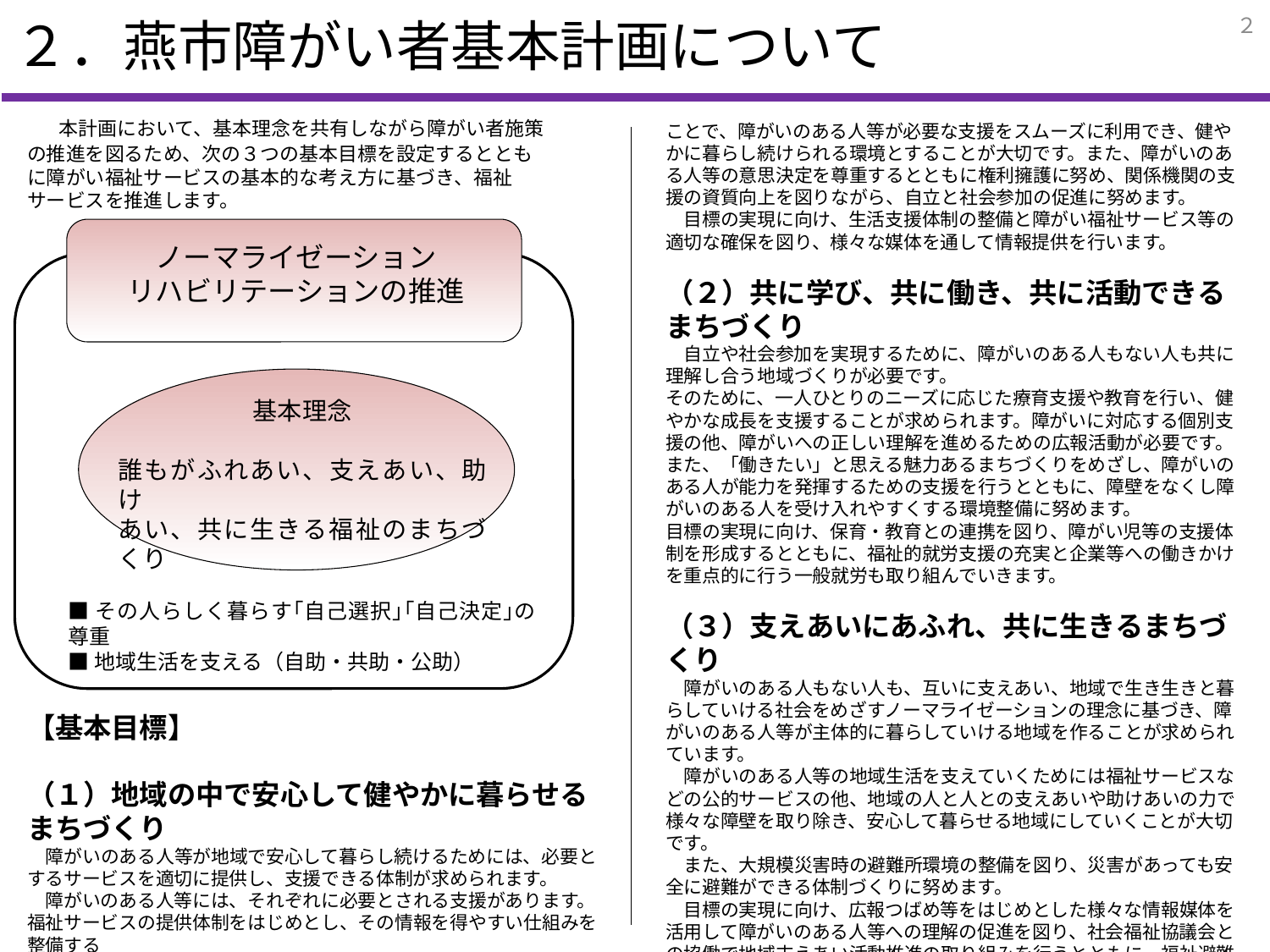

２
# ２．燕市障がい者基本計画について
　本計画において、基本理念を共有しながら障がい者施策の推進を図るため、次の３つの基本目標を設定するとともに障がい福祉サービスの基本的な考え方に基づき、福祉サービスを推進します。
ことで、障がいのある人等が必要な支援をスムーズに利用でき、健やかに暮らし続けられる環境とすることが大切です。また、障がいのある人等の意思決定を尊重するとともに権利擁護に努め、関係機関の支援の資質向上を図りながら、自立と社会参加の促進に努めます。
　目標の実現に向け、生活支援体制の整備と障がい福祉サービス等の適切な確保を図り、様々な媒体を通して情報提供を行います。

（２）共に学び、共に働き、共に活動できる
まちづくり
　自立や社会参加を実現するために、障がいのある人もない人も共に理解し合う地域づくりが必要です。
そのために、一人ひとりのニーズに応じた療育支援や教育を行い、健やかな成長を支援することが求められます。障がいに対応する個別支援の他、障がいへの正しい理解を進めるための広報活動が必要です。
また、「働きたい」と思える魅力あるまちづくりをめざし、障がいのある人が能力を発揮するための支援を行うとともに、障壁をなくし障がいのある人を受け入れやすくする環境整備に努めます。
目標の実現に向け、保育・教育との連携を図り、障がい児等の支援体制を形成するとともに、福祉的就労支援の充実と企業等への働きかけを重点的に行う一般就労も取り組んでいきます。

（３）支えあいにあふれ、共に生きるまちづくり
　障がいのある人もない人も、互いに支えあい、地域で生き生きと暮らしていける社会をめざすノーマライゼーションの理念に基づき、障がいのある人等が主体的に暮らしていける地域を作ることが求められています。
　障がいのある人等の地域生活を支えていくためには福祉サービスなどの公的サービスの他、地域の人と人との支えあいや助けあいの力で様々な障壁を取り除き、安心して暮らせる地域にしていくことが大切です。
　また、大規模災害時の避難所環境の整備を図り、災害があっても安全に避難ができる体制づくりに努めます。
　目標の実現に向け、広報つばめ等をはじめとした様々な情報媒体を活用して障がいのある人等への理解の促進を図り、社会福祉協議会との協働で地域支えあい活動推進の取り組みを行うとともに、福祉避難所の開設がスムーズに行われ、適切に運営される仕組みづくりを関係機関と連携しながら推進していきます。

ノーマライゼーション
リハビリテーションの推進

基本理念

誰もがふれあい、支えあい、助け
あい、共に生きる福祉のまちづくり
■その人らしく暮らす｢自己選択｣｢自己決定｣の尊重
■地域生活を支える（自助・共助・公助）
【基本目標】

（１）地域の中で安心して健やかに暮らせる
まちづくり
　障がいのある人等が地域で安心して暮らし続けるためには、必要とするサービスを適切に提供し、支援できる体制が求められます。
　障がいのある人等には、それぞれに必要とされる支援があります。福祉サービスの提供体制をはじめとし、その情報を得やすい仕組みを整備する